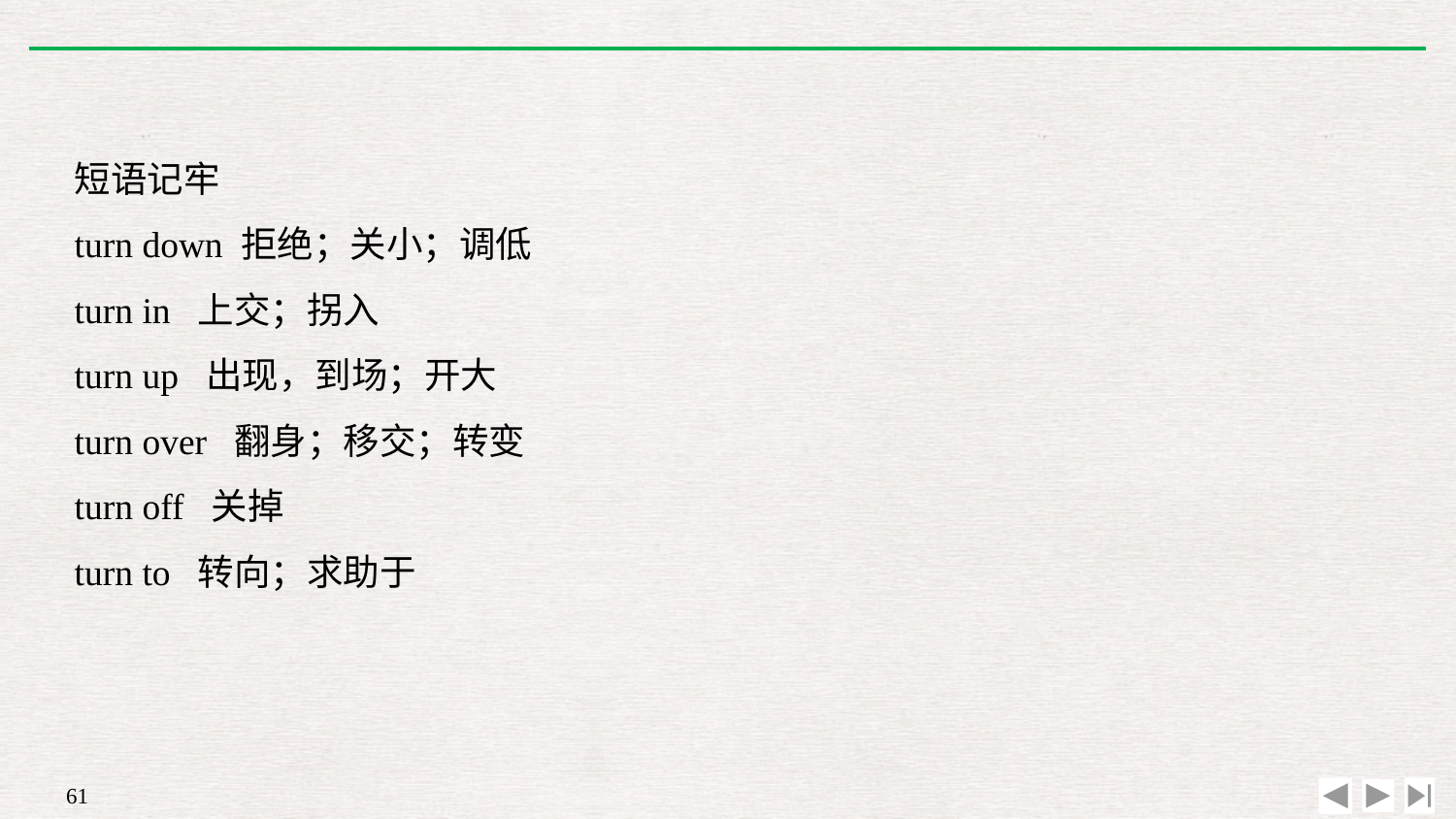

短语记牢
turn down 拒绝；关小；调低
turn in  上交；拐入
turn up  出现，到场；开大
turn over  翻身；移交；转变
turn off  关掉
turn to  转向；求助于